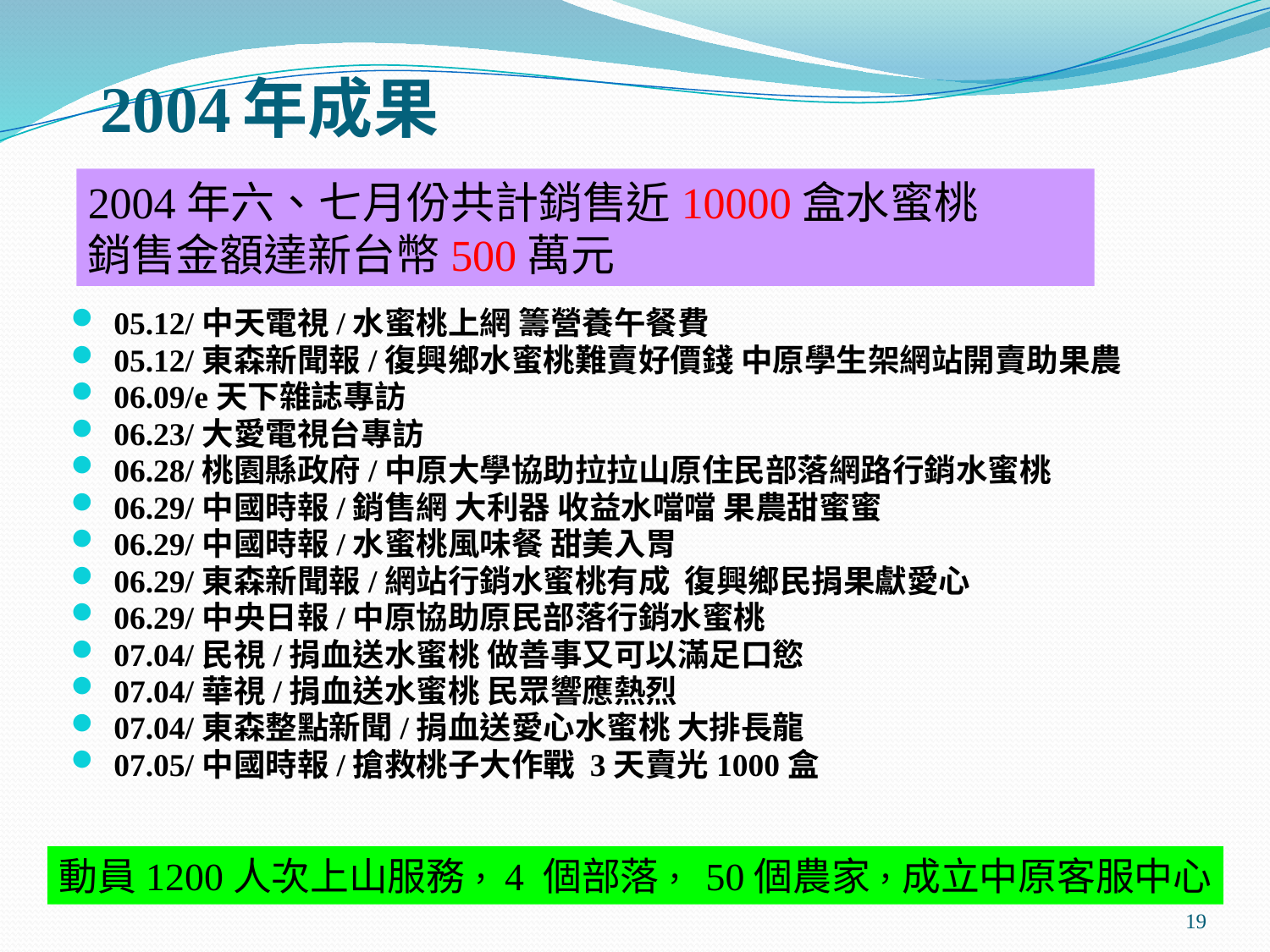

# 2004年成果
2004年六、七月份共計銷售近10000盒水蜜桃
銷售金額達新台幣500萬元
05.12/中天電視/水蜜桃上網 籌營養午餐費
05.12/東森新聞報/復興鄉水蜜桃難賣好價錢 中原學生架網站開賣助果農
06.09/e天下雜誌專訪
06.23/大愛電視台專訪
06.28/桃園縣政府/中原大學協助拉拉山原住民部落網路行銷水蜜桃
06.29/中國時報/銷售網 大利器 收益水噹噹 果農甜蜜蜜
06.29/中國時報/水蜜桃風味餐 甜美入胃
06.29/東森新聞報/網站行銷水蜜桃有成  復興鄉民捐果獻愛心
06.29/中央日報/中原協助原民部落行銷水蜜桃
07.04/民視/捐血送水蜜桃 做善事又可以滿足口慾
07.04/華視/捐血送水蜜桃 民眾響應熱烈
07.04/東森整點新聞/捐血送愛心水蜜桃 大排長龍
07.05/中國時報/搶救桃子大作戰 3天賣光1000盒
動員1200人次上山服務，4 個部落， 50個農家，成立中原客服中心
19